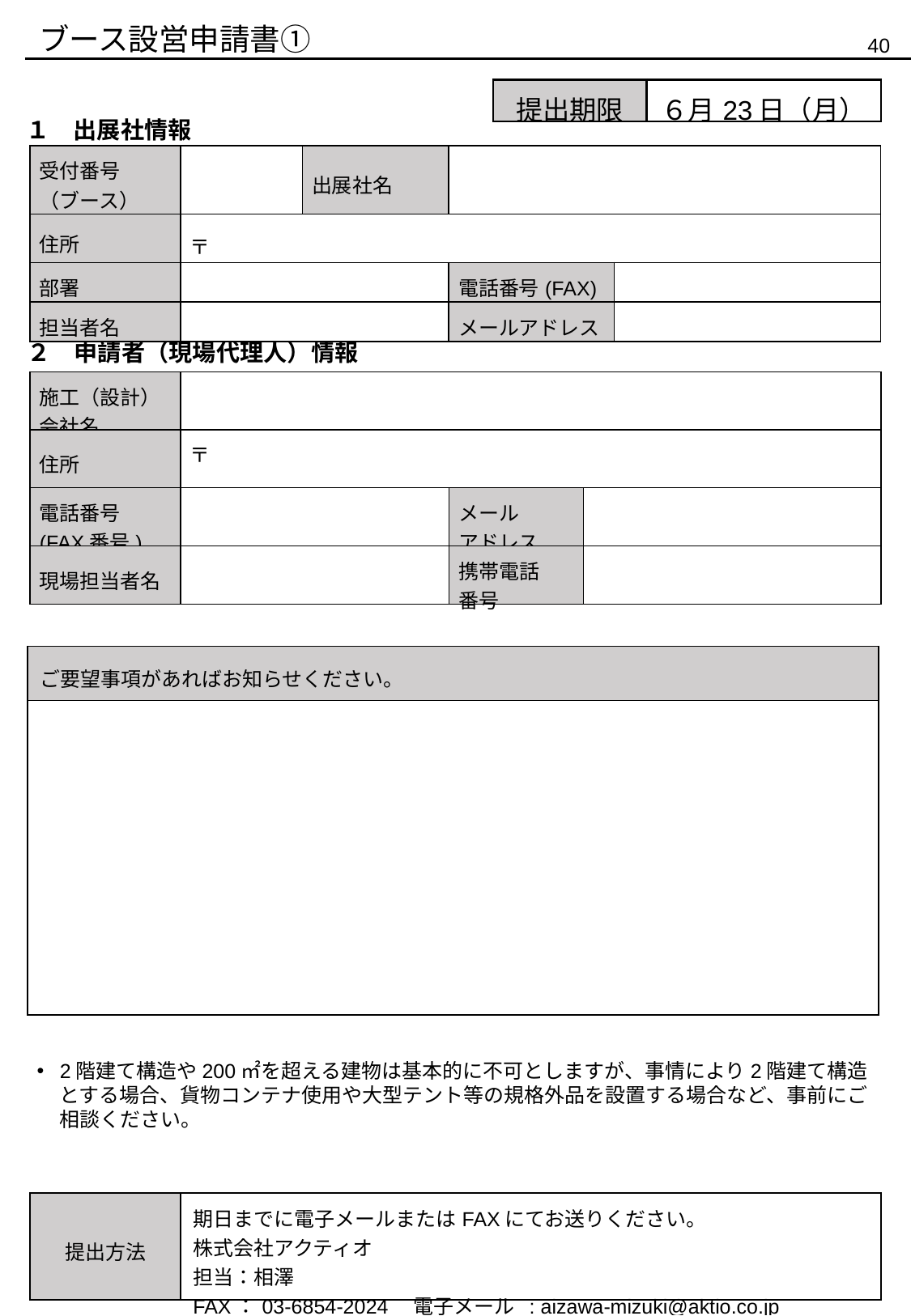

ブース設営申請書①
40
| 提出期限 | ６月23日（月） |
| --- | --- |
１　出展社情報
| 受付番号 （ブース） |  | 出展社名 |  |  |
| --- | --- | --- | --- | --- |
| 住所 | 〒 |  |  |  |
| 部署 |  |  | 電話番号(FAX) |  |
| 担当者名 |  |  | メールアドレス |  |
２　申請者（現場代理人）情報
| 施工（設計）会社名 |  |  |  |
| --- | --- | --- | --- |
| 住所 | 〒 |  |  |
| 電話番号 (FAX番号) |  | メール アドレス |  |
| 現場担当者名 |  | 携帯電話 番号 |  |
ページ確認
・高さ4mを超える工作物は申請の対象となります。（詳細は、P21に記載）
　ハウスの屋根部に乗れる構造＋手すりや観覧席の設置も対象となります。
　（観覧席の床高1.8m以上が工作物申請の対象）
　※仕様の事例については募集要項に別途記載していますのでご参照ください。
・テント・ハウス・工作物には申請や申請料が伴います。
・テント関係のレンタル費および補強方法は、全出展者の取りまとめ終了後に協議開始とな
　るためとなる、申込時点では未定となります。
・テントの㎡数（約100㎡以上）のものは申請対象となる可能性があります。
| ご要望事項があればお知らせください。 |
| --- |
|  |
2階建て構造や200㎡を超える建物は基本的に不可としますが、事情により2階建て構造とする場合、貨物コンテナ使用や大型テント等の規格外品を設置する場合など、事前にご相談ください。
| 提出方法 | 期日までに電子メールまたはFAXにてお送りください。 株式会社アクティオ 担当：相澤 FAX：03-6854-2024　電子メール : aizawa-mizuki@aktio.co.jp |
| --- | --- |